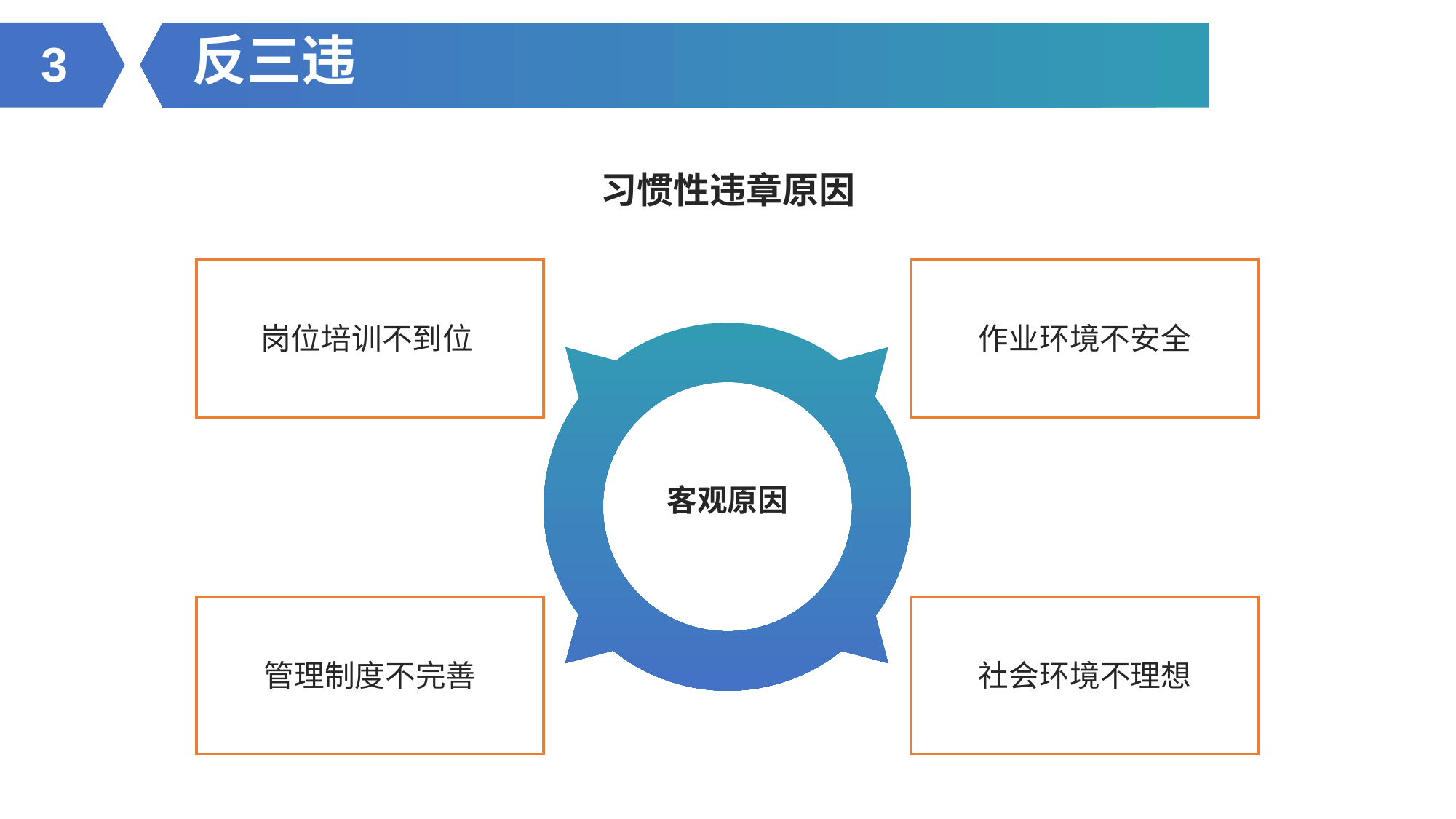

反三违

3
习惯性违章原因

岗位培训不到位
作业环境不安全
客观原因
管理制度不完善
社会环境不理想